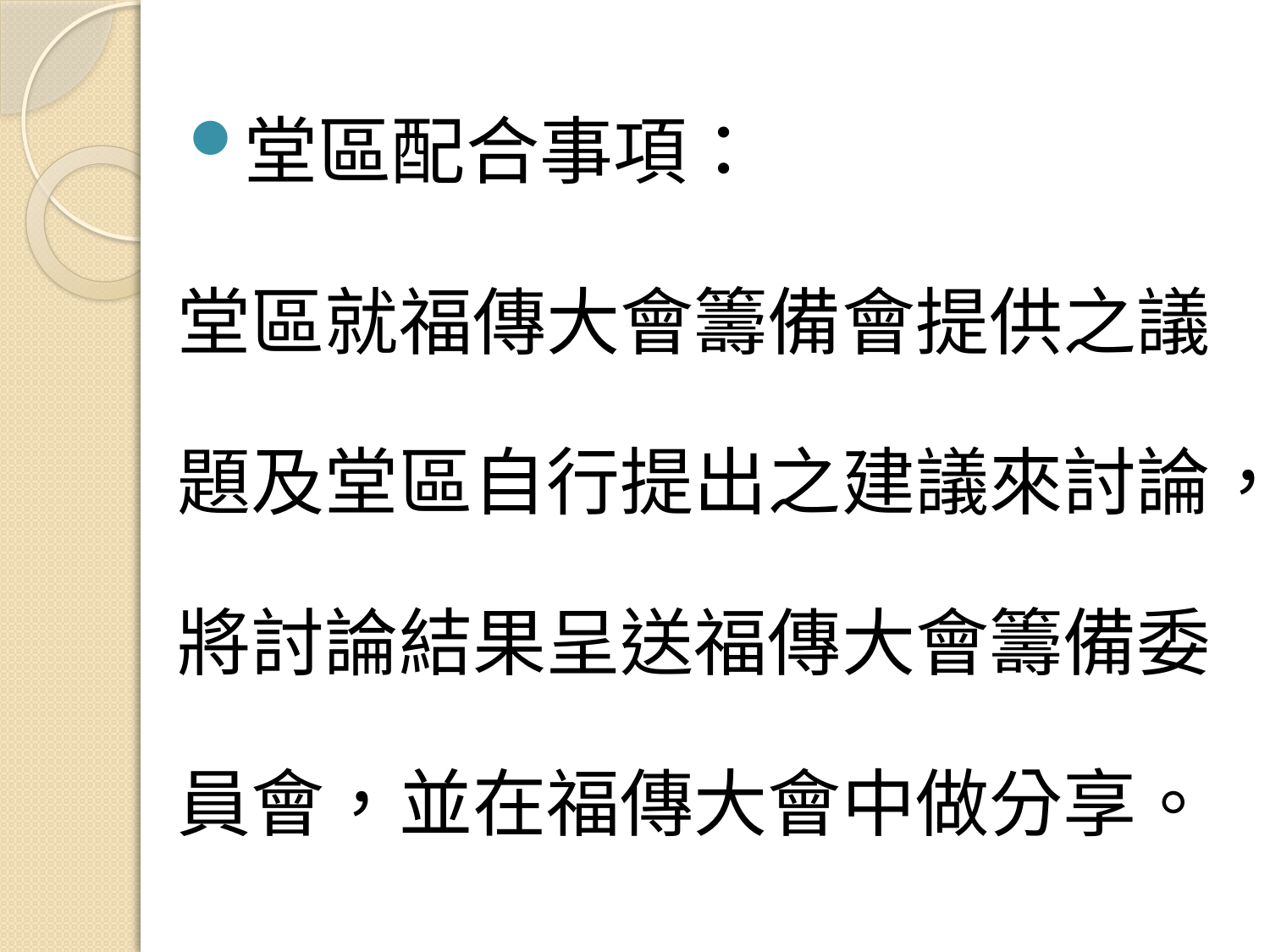

堂區配合事項：
堂區就福傳大會籌備會提供之議題及堂區自行提出之建議來討論，將討論結果呈送福傳大會籌備委員會，並在福傳大會中做分享。